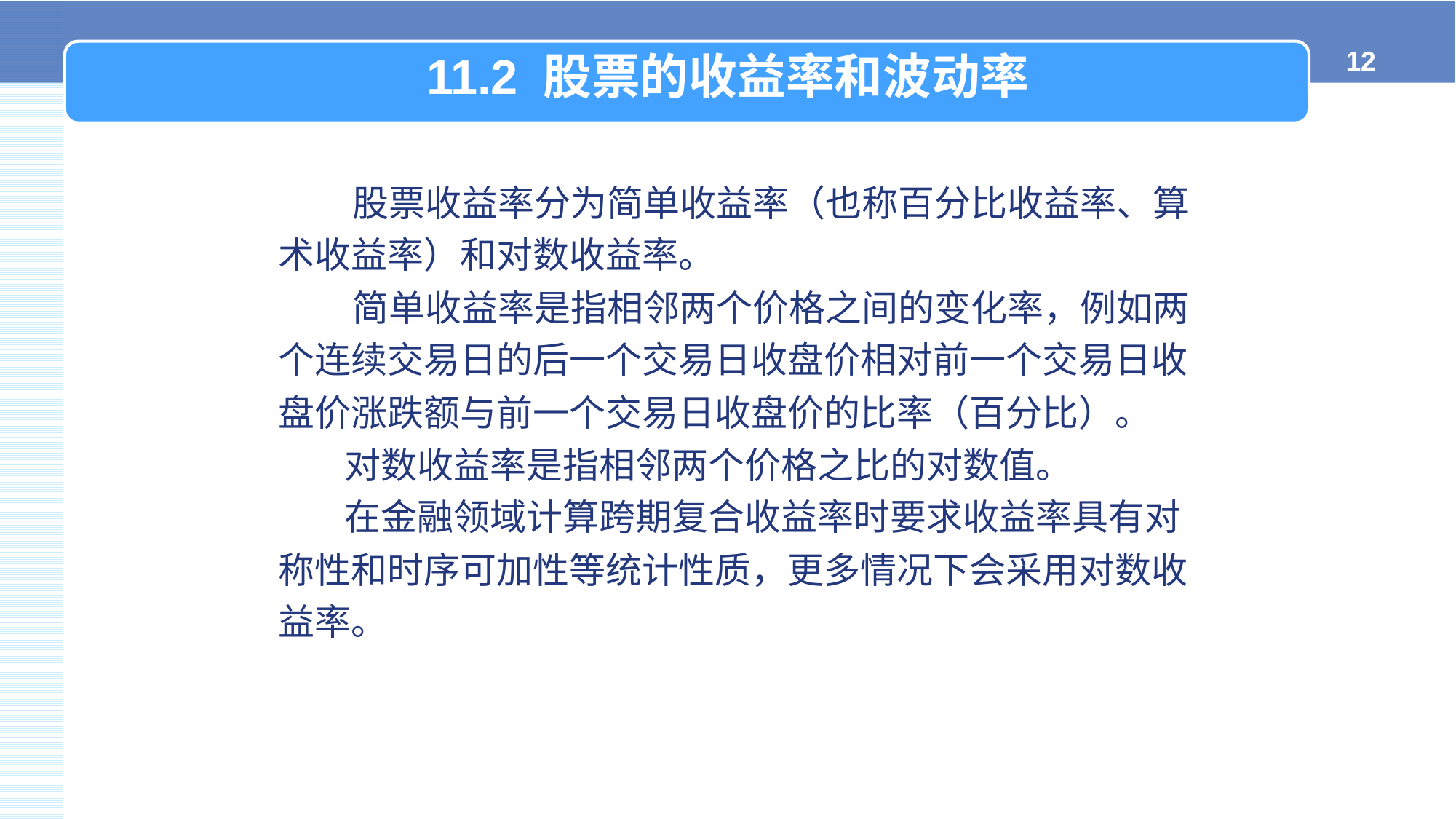

11.2 股票的收益率和波动率
        股票收益率分为简单收益率（也称百分比收益率、算术收益率）和对数收益率。
        简单收益率是指相邻两个价格之间的变化率，例如两个连续交易日的后一个交易日收盘价相对前一个交易日收盘价涨跌额与前一个交易日收盘价的比率（百分比）。
       对数收益率是指相邻两个价格之比的对数值。
       在金融领域计算跨期复合收益率时要求收益率具有对称性和时序可加性等统计性质，更多情况下会采用对数收益率。